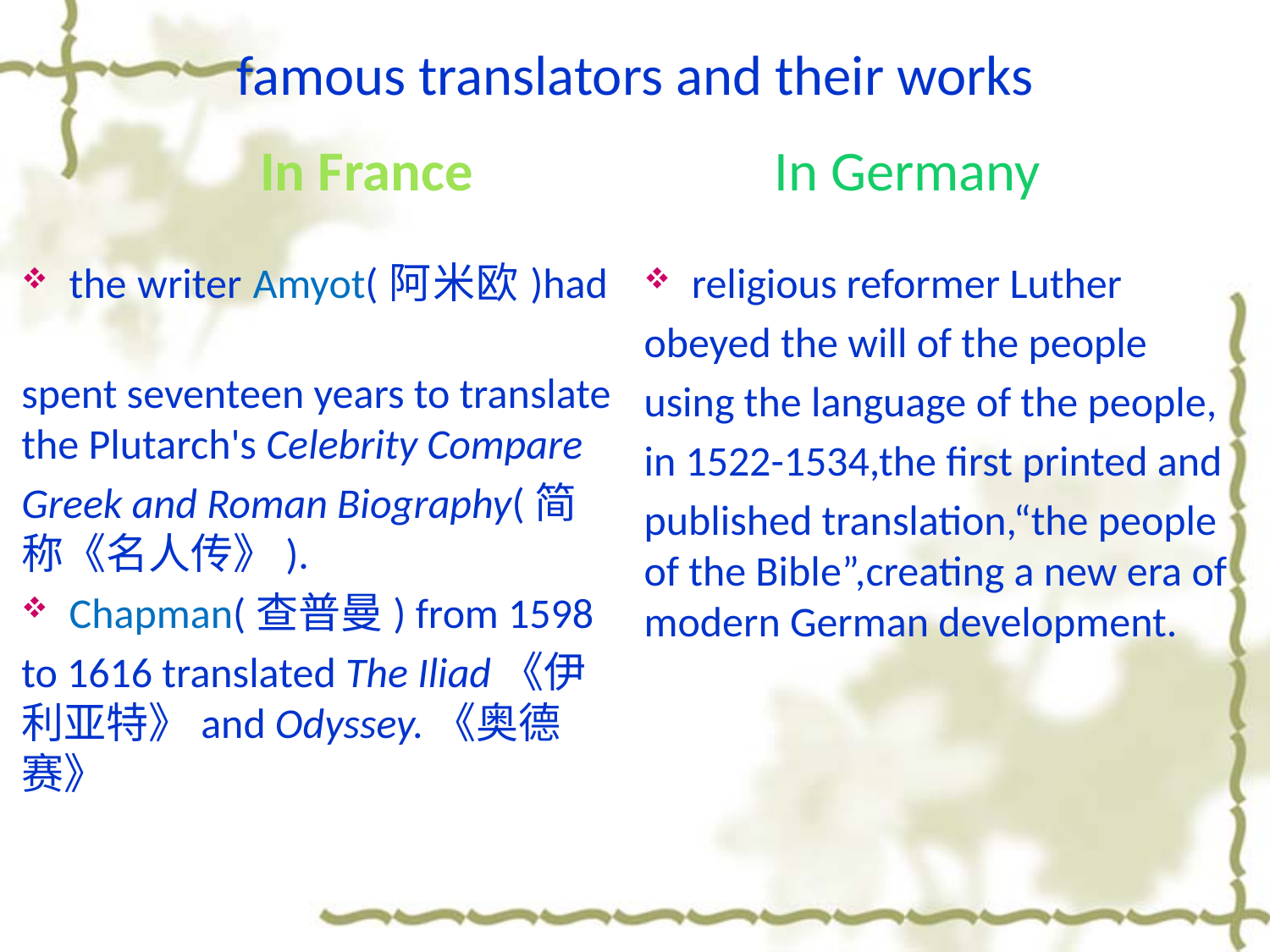

# famous translators and their works
In France
In Germany
the writer Amyot(阿米欧)had
spent seventeen years to translate the Plutarch's Celebrity Compare
Greek and Roman Biography(简称《名人传》).
Chapman(查普曼) from 1598
to 1616 translated The Iliad《伊利亚特》and Odyssey.《奥德赛》

religious reformer Luther
obeyed the will of the people
using the language of the people,
in 1522-1534,the first printed and
published translation,“the people of the Bible”,creating a new era of modern German development.